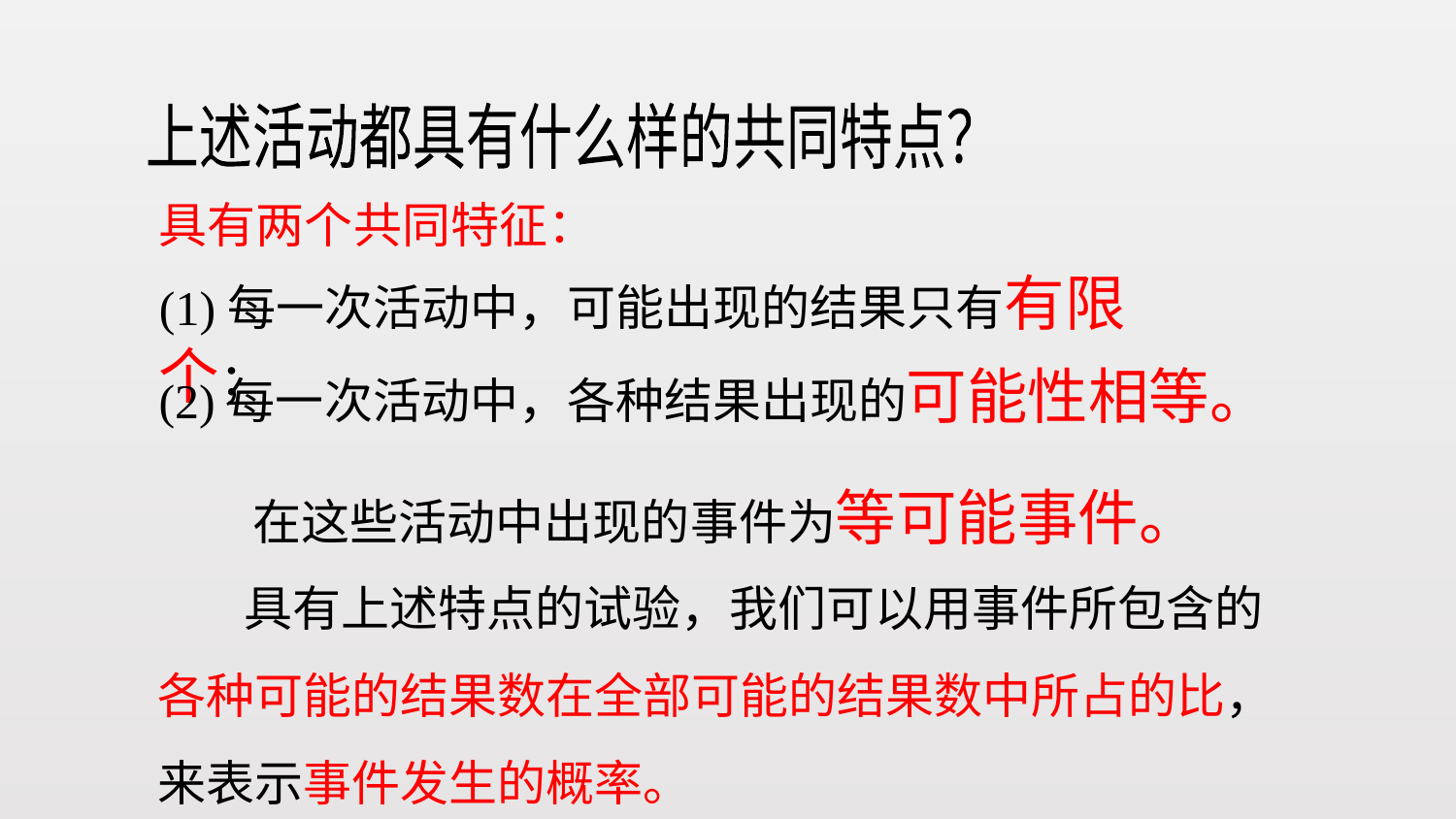

上述活动都具有什么样的共同特点？
具有两个共同特征：
(1)每一次活动中，可能出现的结果只有有限个；
(2)每一次活动中，各种结果出现的可能性相等。
在这些活动中出现的事件为等可能事件。
        具有上述特点的试验，我们可以用事件所包含的各种可能的结果数在全部可能的结果数中所占的比，来表示事件发生的概率。